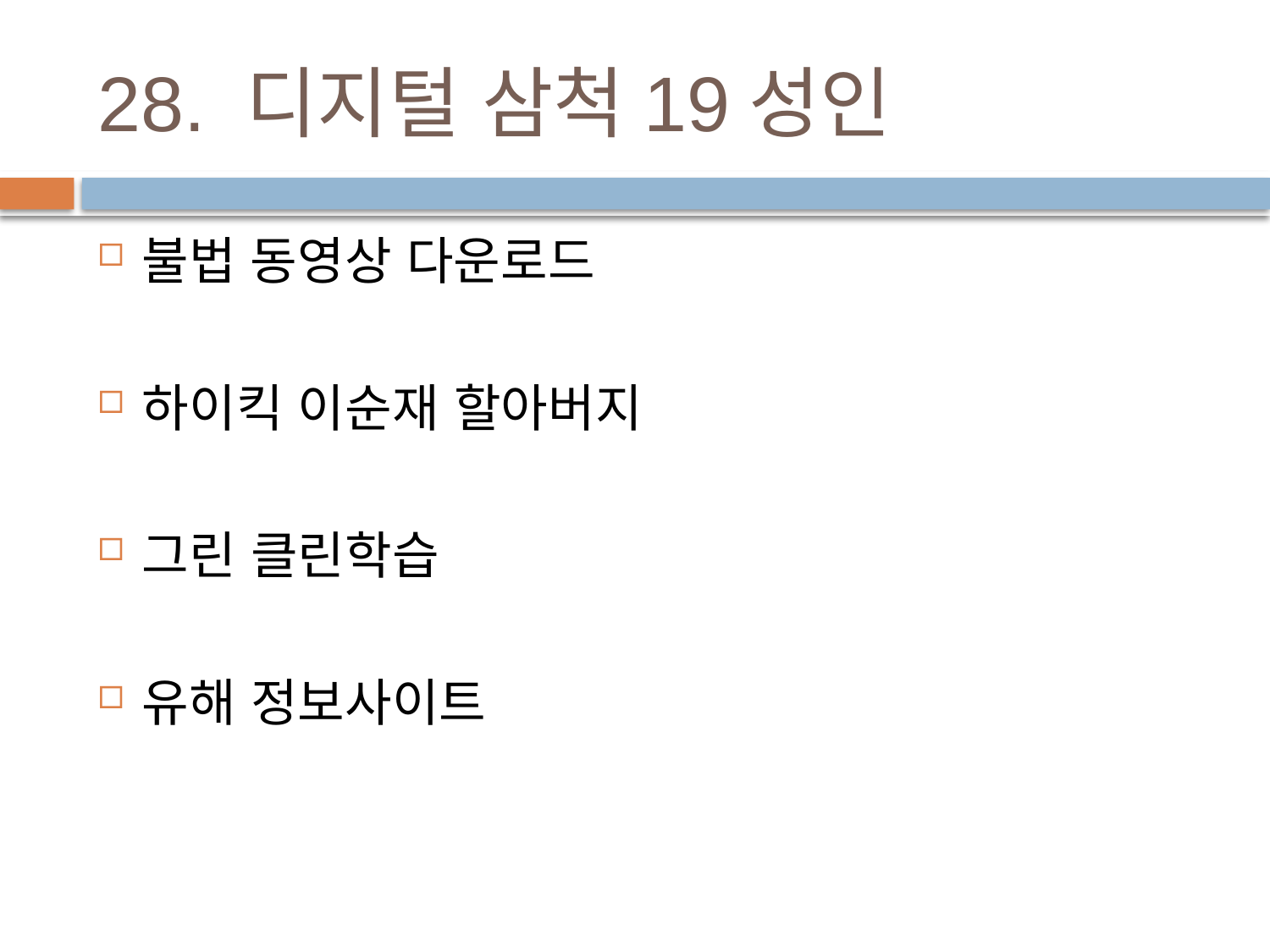

# 28. 디지털 삼척19성인
불법 동영상 다운로드

하이킥 이순재 할아버지

그린 클린학습

유해 정보사이트